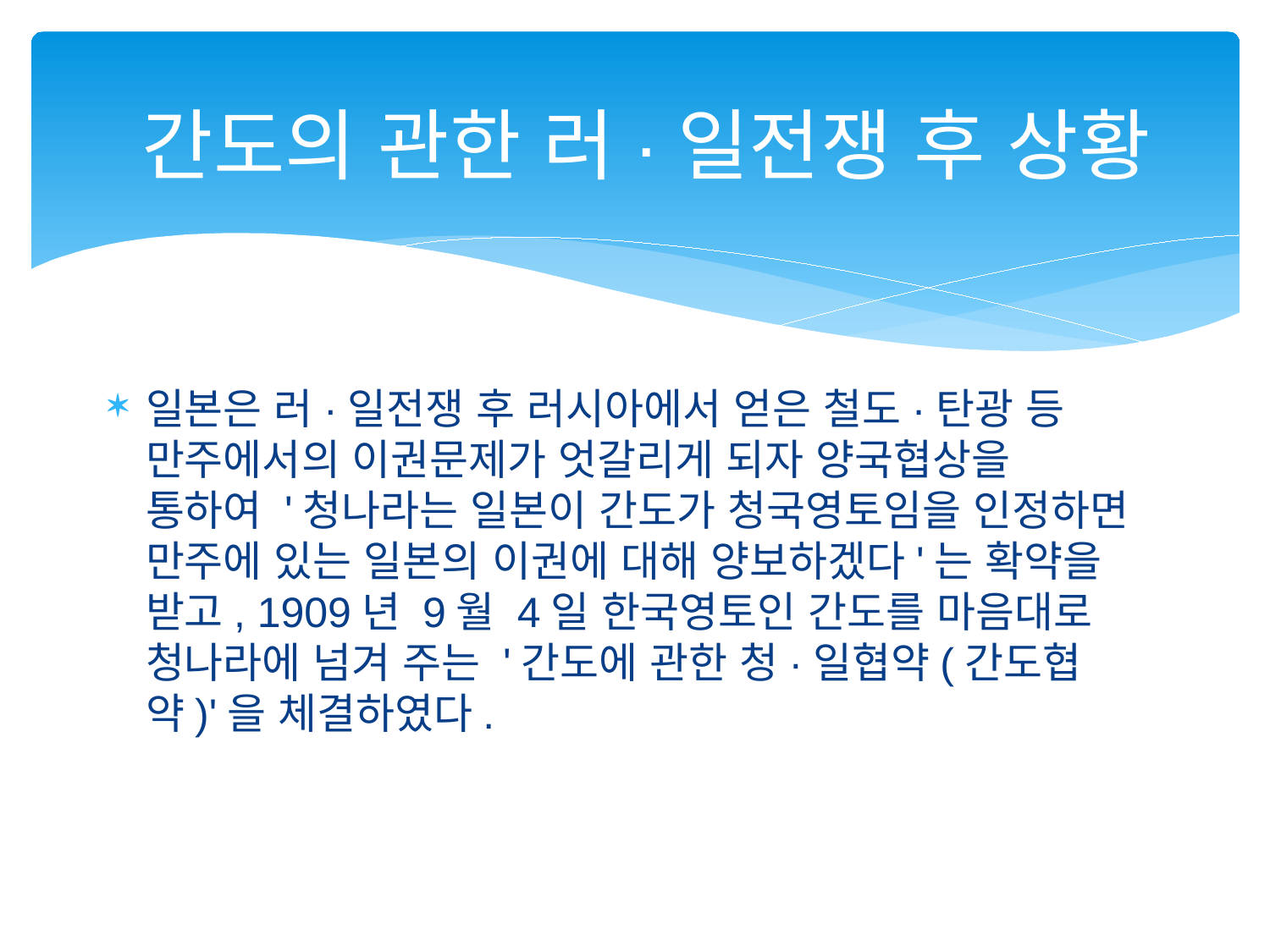

# 간도의 관한 러·일전쟁 후 상황

일본은 러·일전쟁 후 러시아에서 얻은 철도·탄광 등 만주에서의 이권문제가 엇갈리게 되자 양국협상을 통하여 '청나라는 일본이 간도가 청국영토임을 인정하면 만주에 있는 일본의 이권에 대해 양보하겠다'는 확약을 받고, 1909년 9월 4일 한국영토인 간도를 마음대로 청나라에 넘겨 주는 '간도에 관한 청·일협약(간도협약)'을 체결하였다.